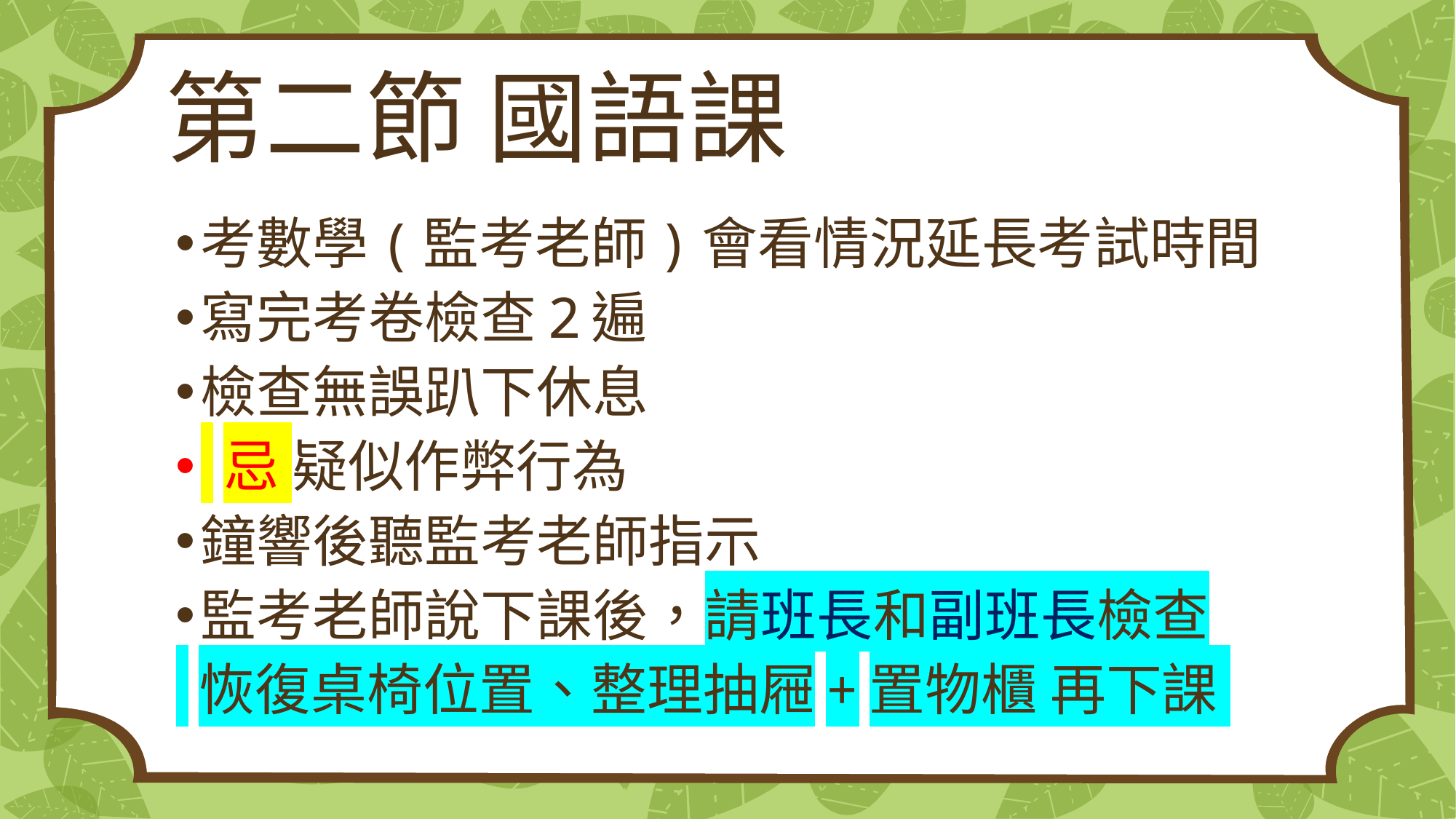

# 第二節 國語課
考數學(監考老師)會看情況延長考試時間
寫完考卷檢查2遍
檢查無誤趴下休息
 忌 疑似作弊行為
鐘響後聽監考老師指示
監考老師說下課後，請班長和副班長檢查
 恢復桌椅位置、整理抽屜+置物櫃 再下課